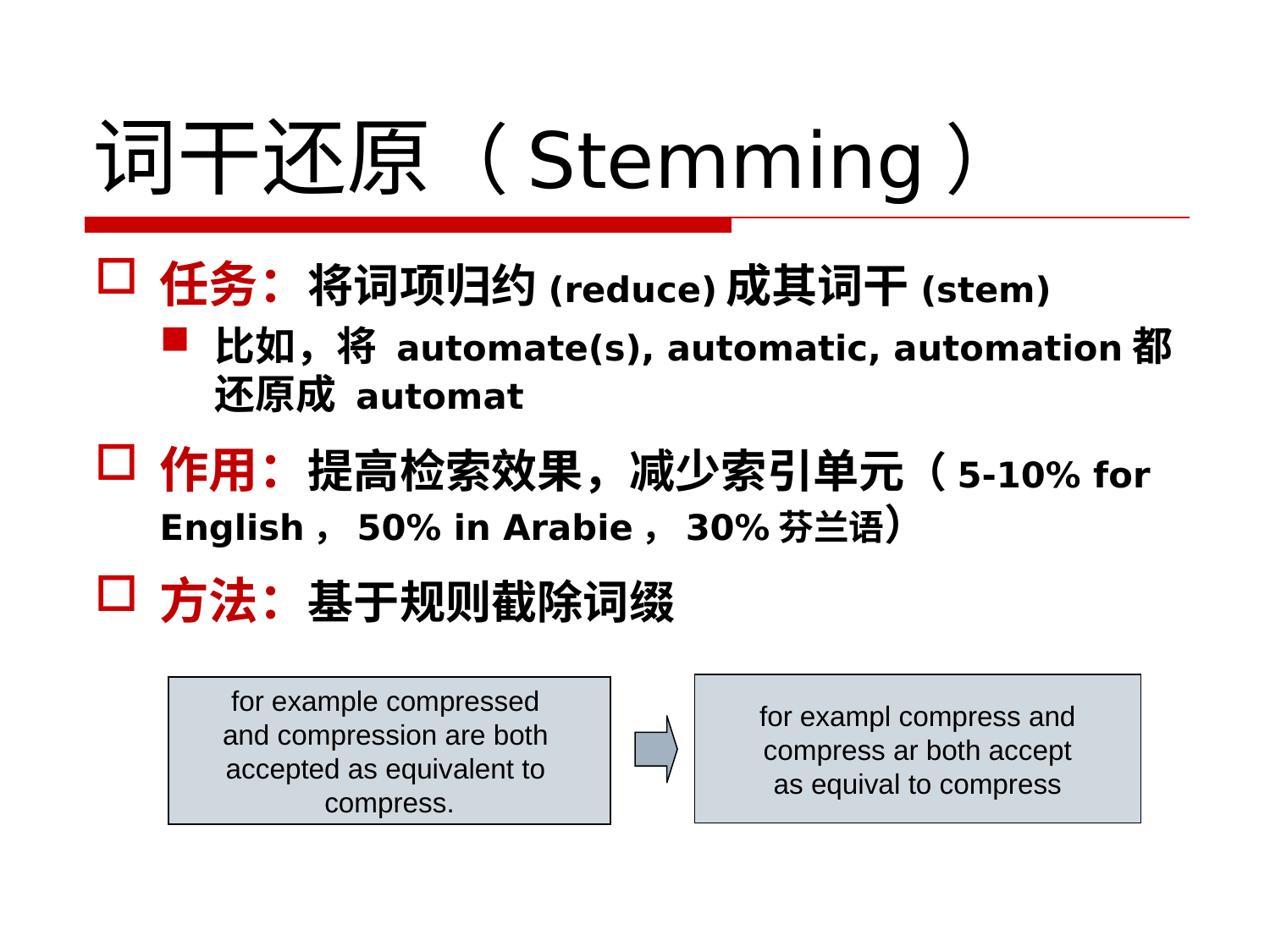

# 词干还原（Stemming）

任务：将词项归约(reduce)成其词干(stem)
比如，将 automate(s), automatic, automation都还原成 automat
作用：提高检索效果，减少索引单元（5-10% for English，50% in Arabie，30%芬兰语）
方法：基于规则截除词缀
for exampl compress and
compress ar both accept
as equival to compress
for example compressed
and compression are both
accepted as equivalent to
compress.